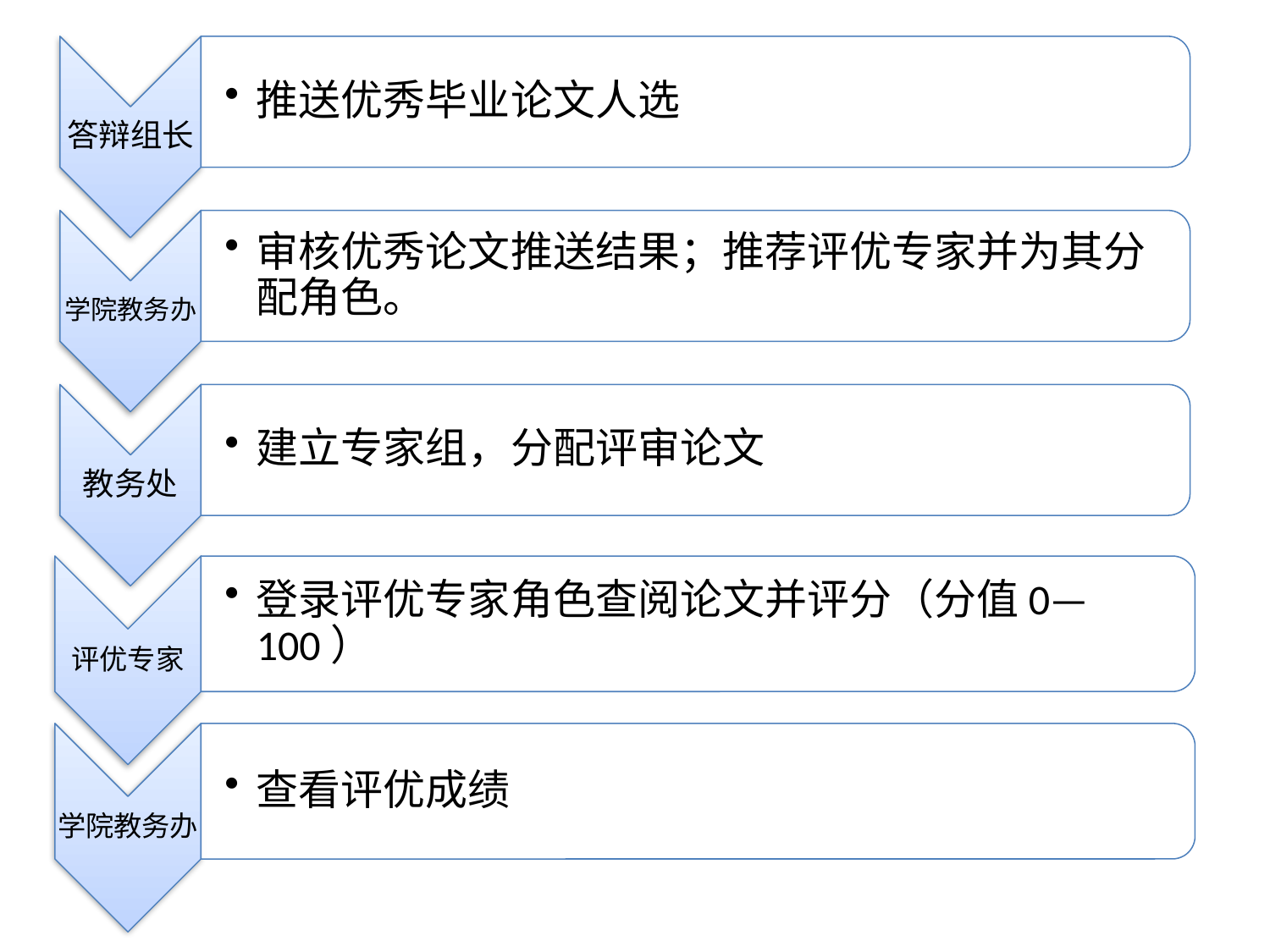

答辩组长
推送优秀毕业论文人选
学院教务办
审核优秀论文推送结果；推荐评优专家并为其分配角色。
教务处
建立专家组，分配评审论文
评优专家
登录评优专家角色查阅论文并评分（分值0—100）
学院教务办
查看评优成绩